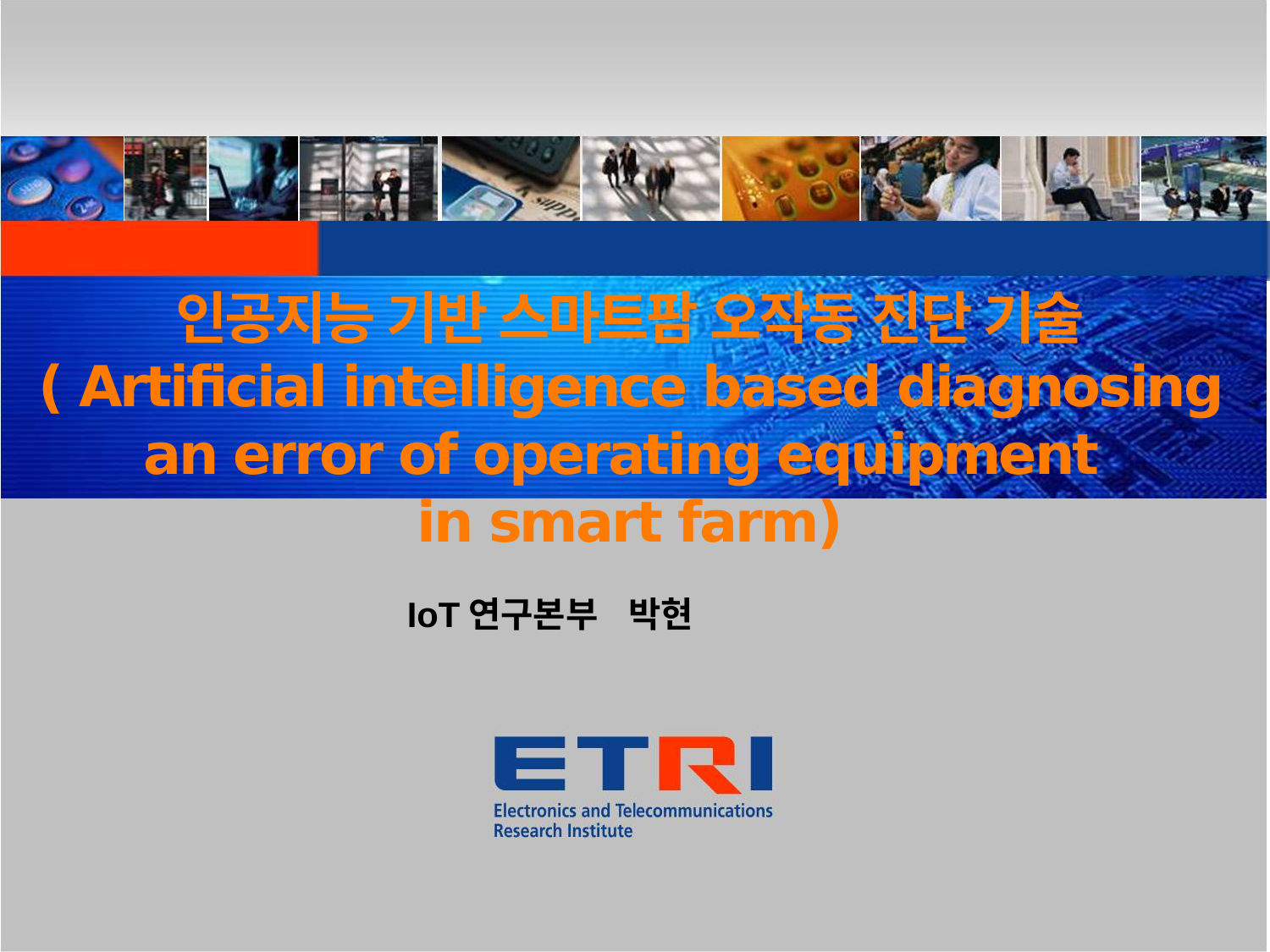

인공지능 기반 스마트팜 오작동 진단 기술
( Artificial intelligence based diagnosing an error of operating equipment
in smart farm)
IoT연구본부   박현